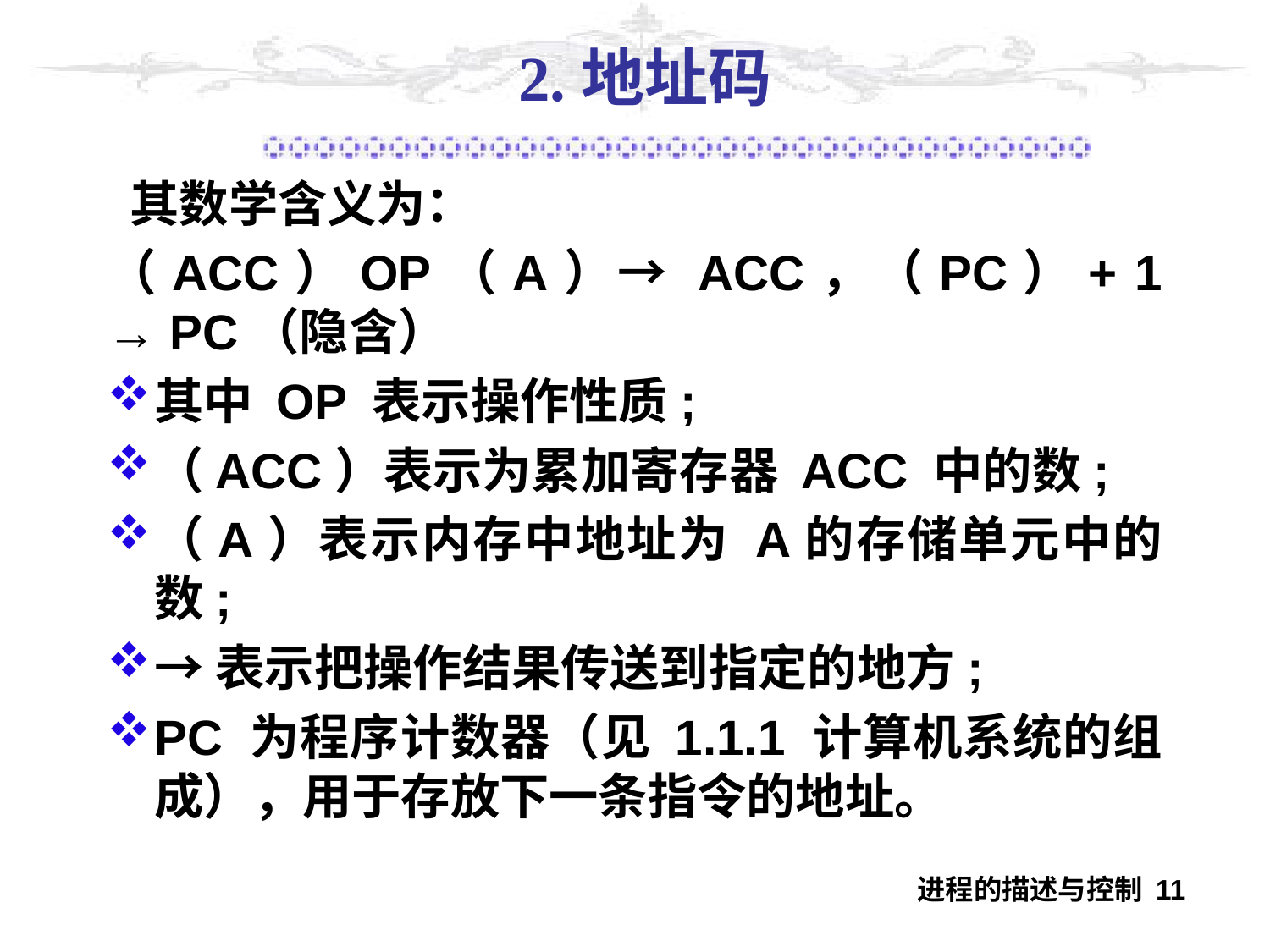

#
2.地址码
 其数学含义为：
（ACC）OP（A）→ ACC，（PC）+ 1 → PC（隐含）
其中 OP 表示操作性质;
（ACC）表示为累加寄存器 ACC 中的数;
（A）表示内存中地址为 A的存储单元中的数;
→表示把操作结果传送到指定的地方;
PC 为程序计数器（见 1.1.1 计算机系统的组成），用于存放下一条指令的地址。